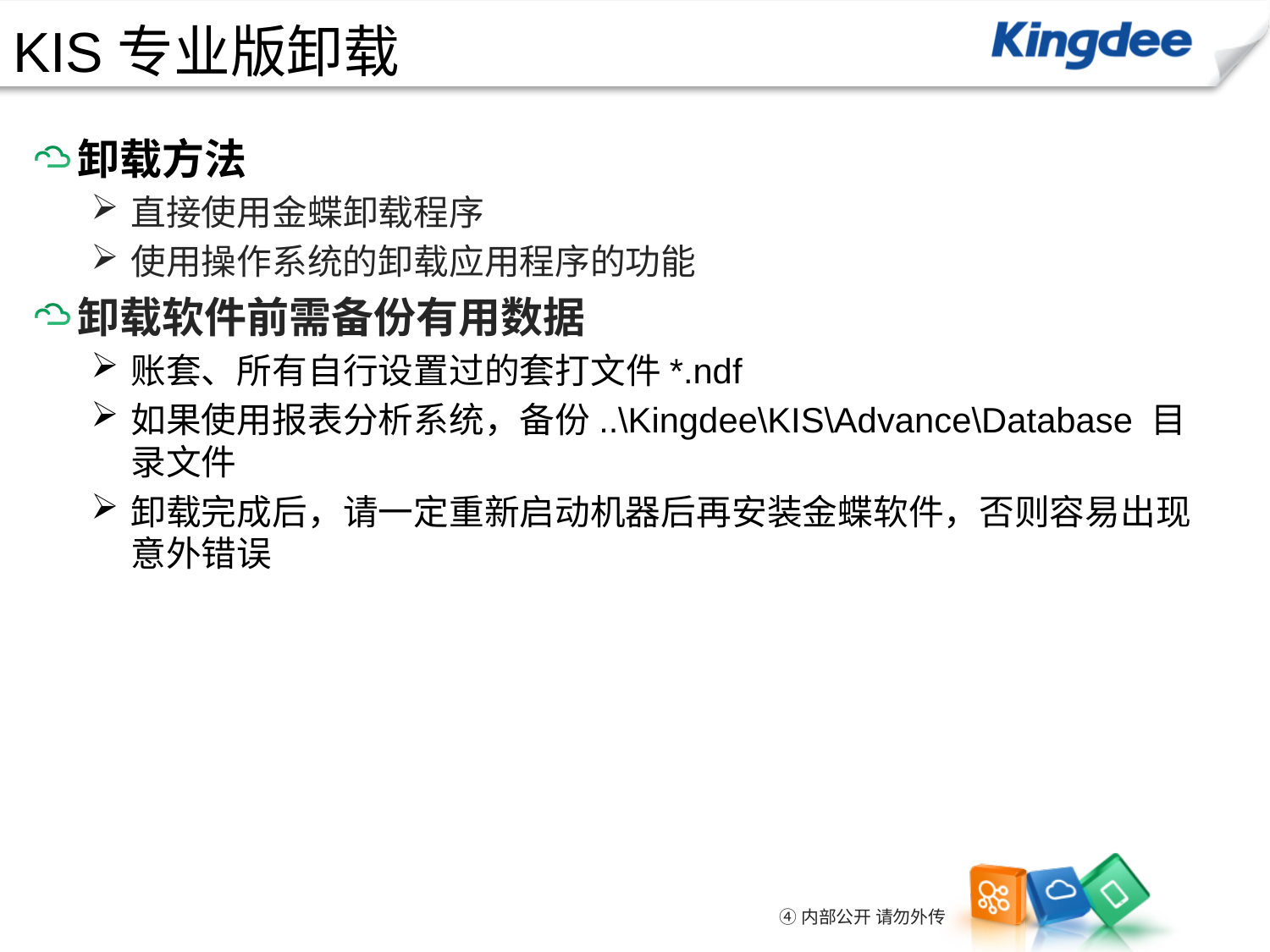

KIS专业版卸载
卸载方法
直接使用金蝶卸载程序
使用操作系统的卸载应用程序的功能
卸载软件前需备份有用数据
账套、所有自行设置过的套打文件*.ndf
如果使用报表分析系统，备份..\Kingdee\KIS\Advance\Database 目录文件
卸载完成后，请一定重新启动机器后再安装金蝶软件，否则容易出现意外错误